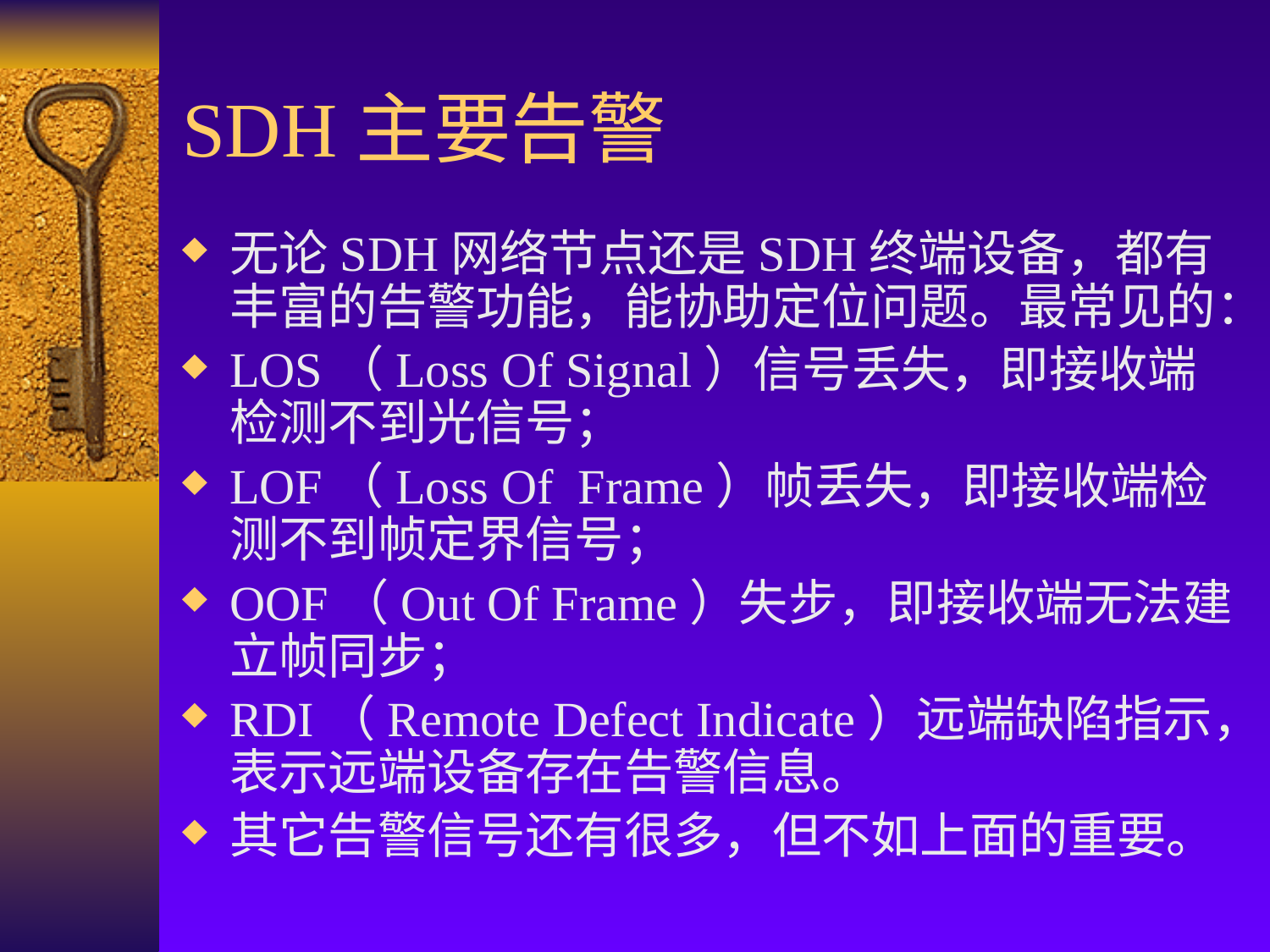

# SDH主要告警
无论SDH网络节点还是SDH终端设备，都有丰富的告警功能，能协助定位问题。最常见的：
LOS（Loss Of Signal）信号丢失，即接收端检测不到光信号；
LOF（Loss Of  Frame）帧丢失，即接收端检测不到帧定界信号；
OOF（Out Of Frame）失步，即接收端无法建立帧同步；
RDI（Remote Defect Indicate）远端缺陷指示，表示远端设备存在告警信息。
其它告警信号还有很多，但不如上面的重要。